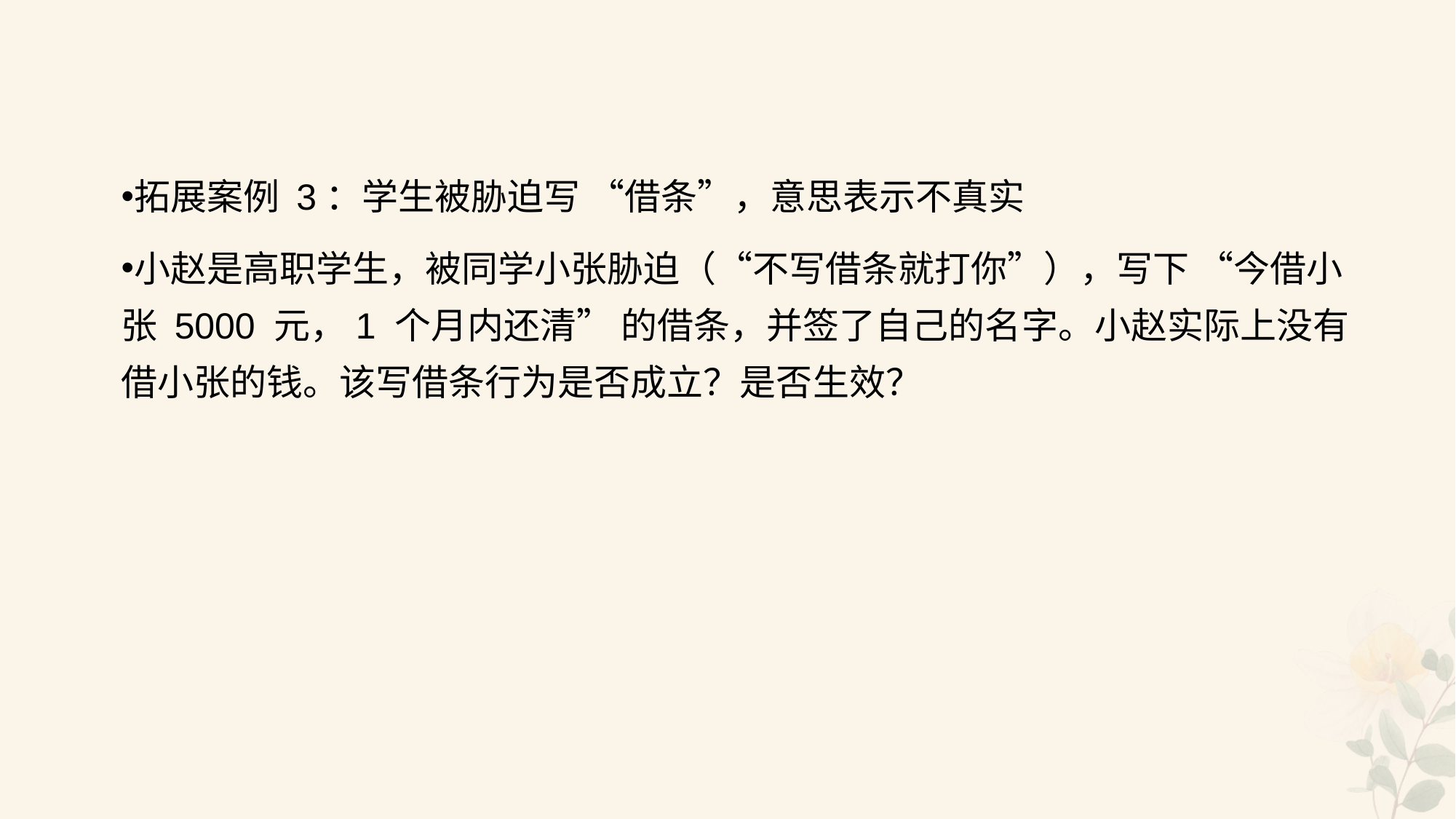

#
拓展案例 3：学生被胁迫写 “借条”，意思表示不真实
小赵是高职学生，被同学小张胁迫（“不写借条就打你”），写下 “今借小张 5000 元，1 个月内还清” 的借条，并签了自己的名字。小赵实际上没有借小张的钱。该写借条行为是否成立？是否生效？